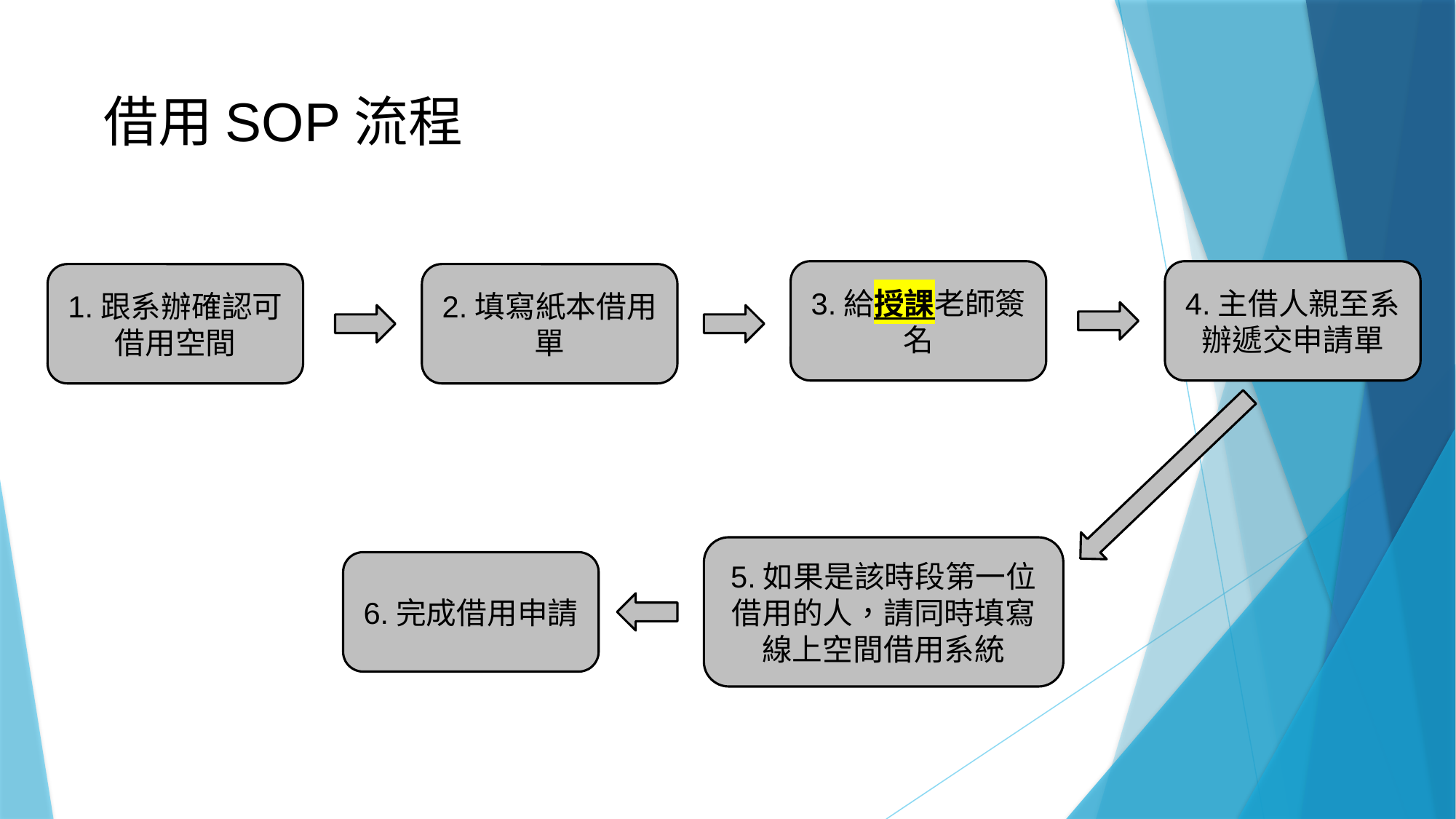

借用SOP流程
3.給授課老師簽名
4.主借人親至系辦遞交申請單
1.跟系辦確認可借用空間
2.填寫紙本借用單

5.如果是該時段第一位借用的人，請同時填寫線上空間借用系統
6.完成借用申請